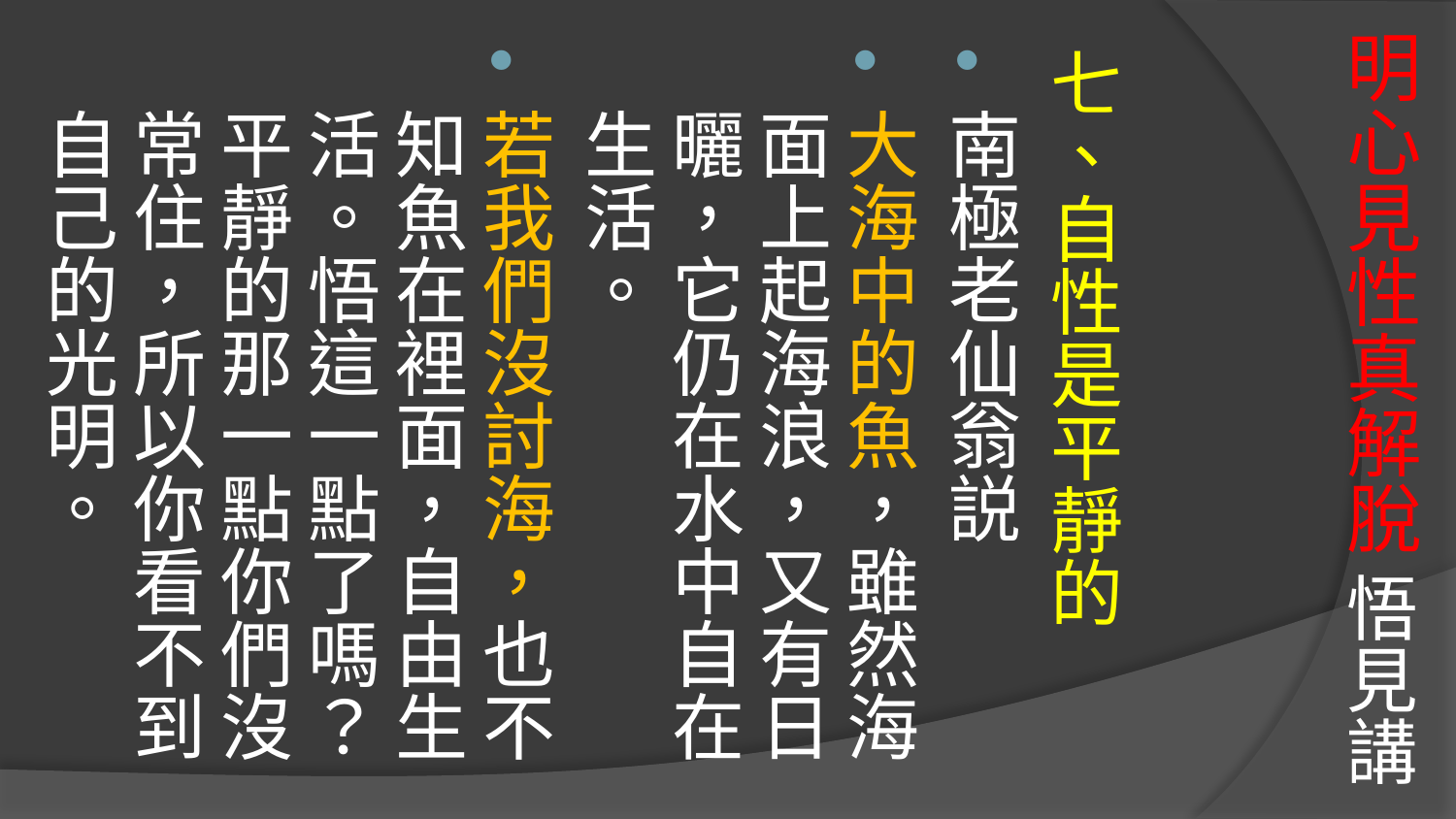

# 明心見性真解脫 悟見講
七、自性是平靜的
南極老仙翁説
大海中的魚，雖然海面上起海浪，又有日曬，它仍在水中自在生活。
若我們沒討海，也不知魚在裡面，自由生活。悟這一點了嗎？平靜的那一點你們沒常住，所以你看不到自己的光明。